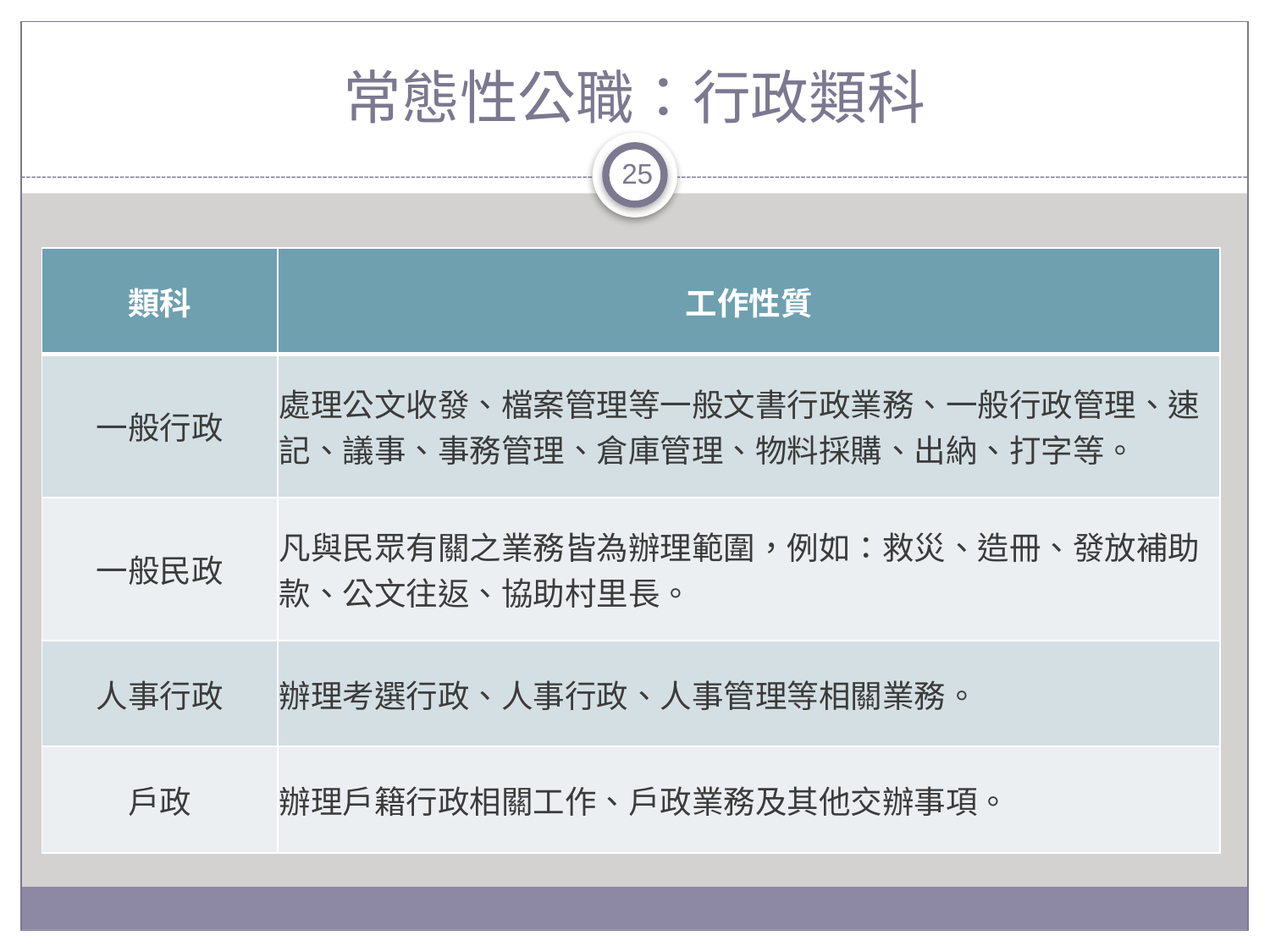

# 常態性公職：行政類科
25
| 類科 | 工作性質 |
| --- | --- |
| 一般行政 | 處理公文收發、檔案管理等一般文書行政業務、一般行政管理、速記、議事、事務管理、倉庫管理、物料採購、出納、打字等。 |
| 一般民政 | 凡與民眾有關之業務皆為辦理範圍，例如：救災、造冊、發放補助款、公文往返、協助村里長。 |
| 人事行政 | 辦理考選行政、人事行政、人事管理等相關業務。 |
| 戶政 | 辦理戶籍行政相關工作、戶政業務及其他交辦事項。 |